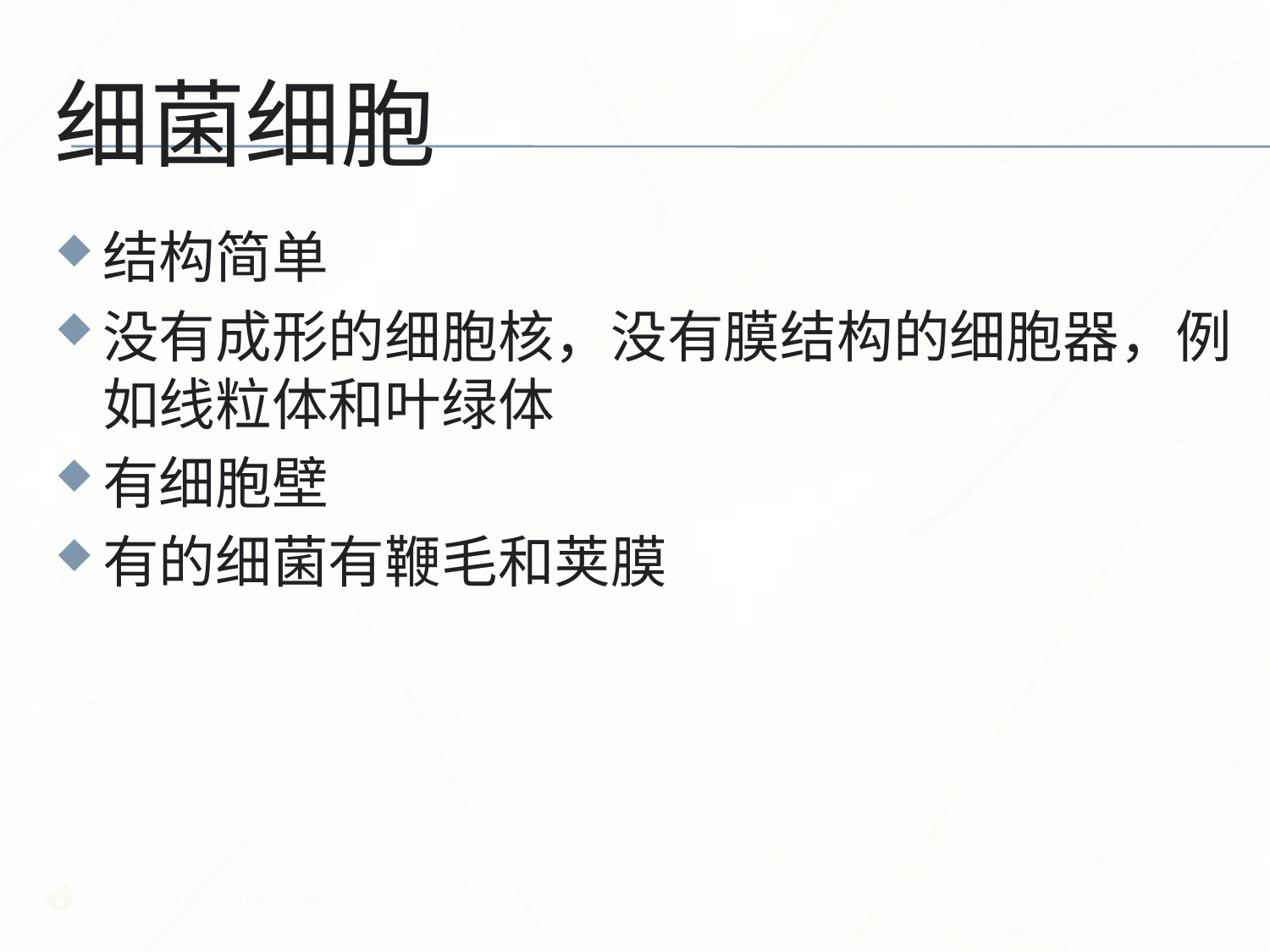

# 细菌细胞
结构简单
没有成形的细胞核，没有膜结构的细胞器，例如线粒体和叶绿体
有细胞壁
有的细菌有鞭毛和荚膜